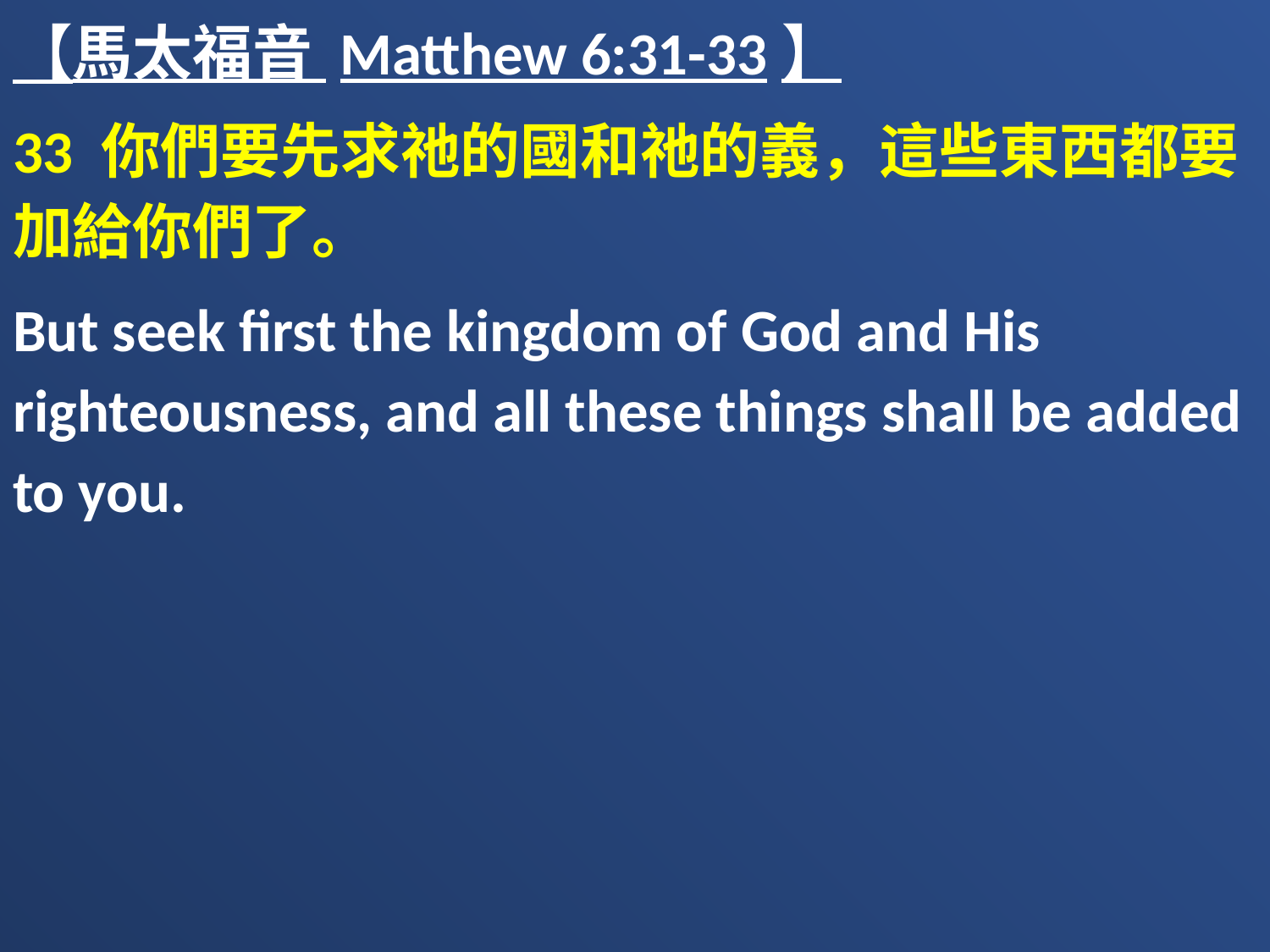

【馬太福音 Matthew 6:31-33】
33 你們要先求祂的國和祂的義，這些東西都要加給你們了。
But seek first the kingdom of God and His righteousness, and all these things shall be added to you.